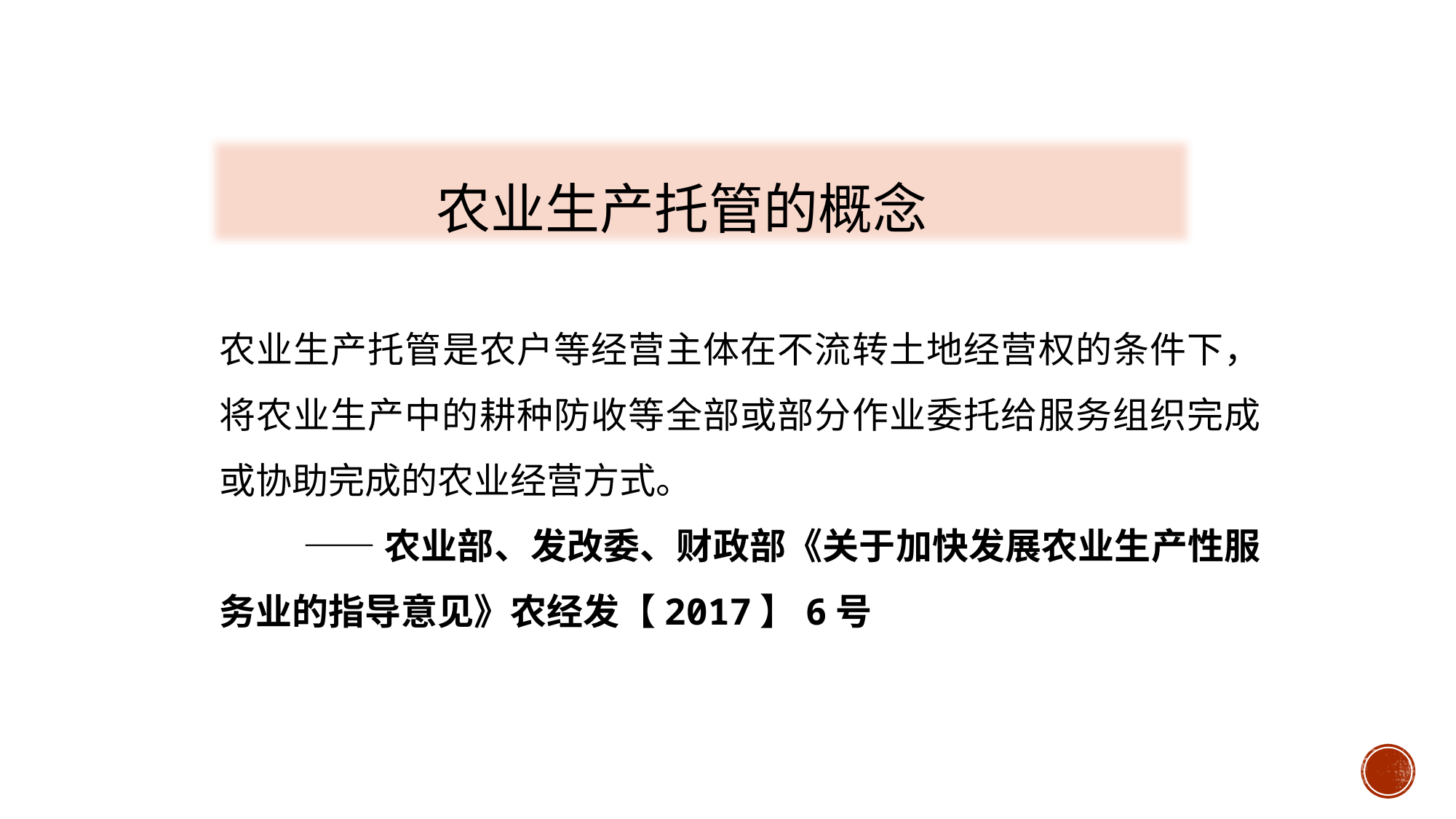

农业生产托管的概念
农业生产托管是农户等经营主体在不流转土地经营权的条件下，将农业生产中的耕种防收等全部或部分作业委托给服务组织完成或协助完成的农业经营方式。
          ——农业部、发改委、财政部《关于加快发展农业生产性服务业的指导意见》农经发【2017】6号